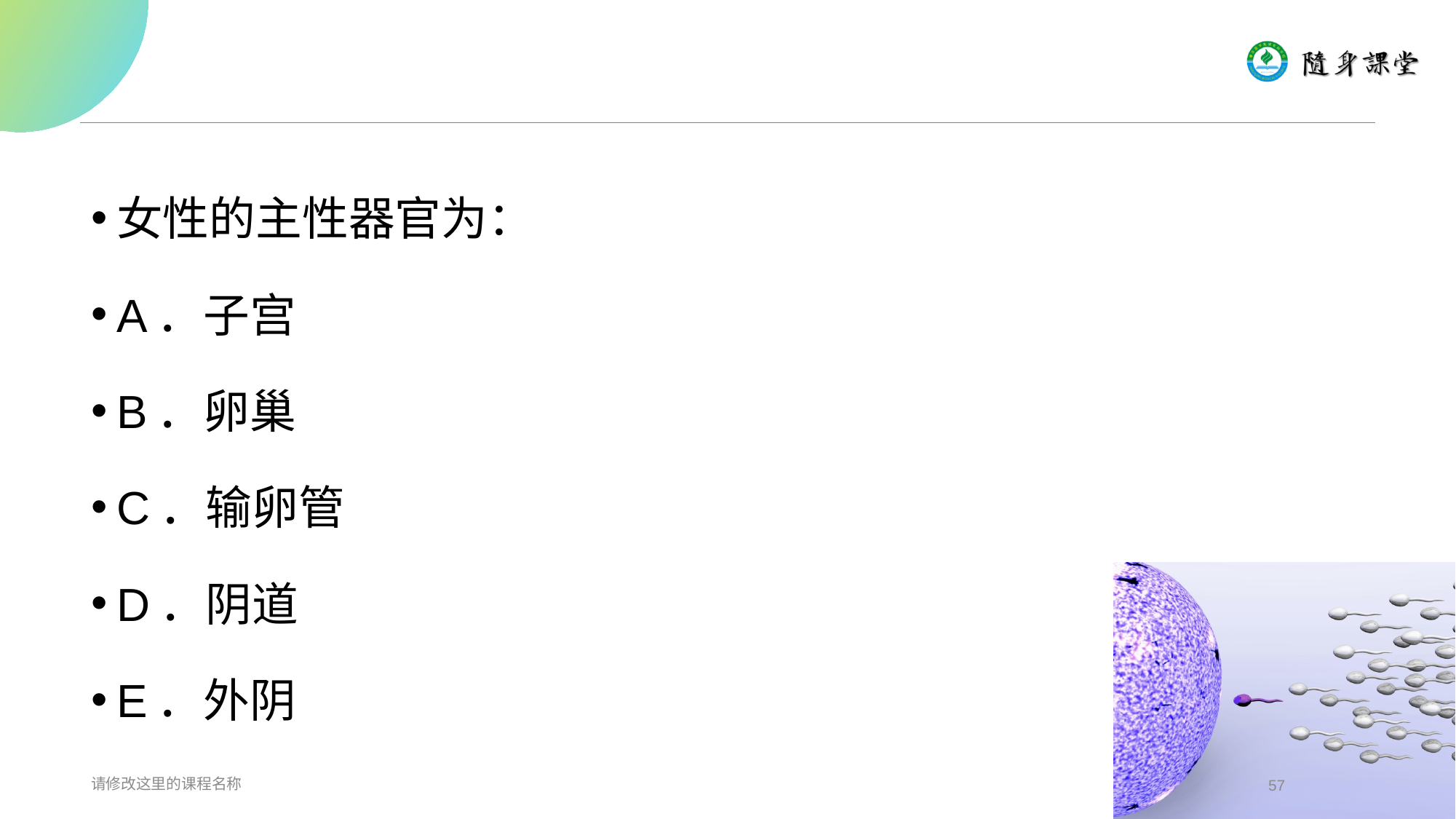

#
女性的主性器官为：
A．子宫
B．卵巢
C．输卵管
D．阴道
E．外阴
请修改这里的课程名称
57